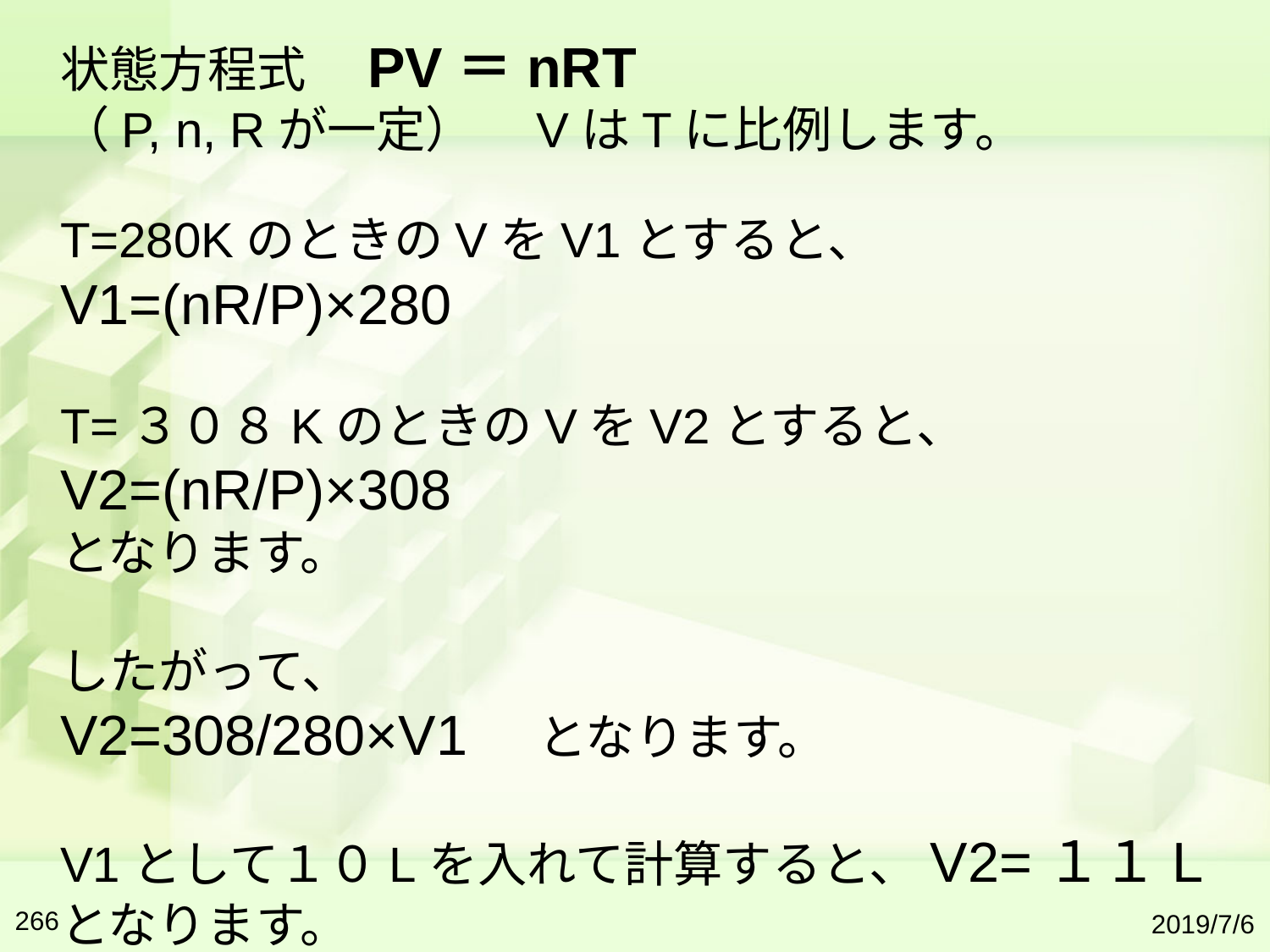

状態方程式　PV＝nRT
（P, n, Rが一定）　VはTに比例します。
T=280KのときのVをV1とすると、
V1=(nR/P)×280

T=３０８KのときのVをV2とすると、
V2=(nR/P)×308
となります。

したがって、
V2=308/280×V1　となります。

V1として１０Lを入れて計算すると、V2=１１Lとなります。
266
2019/7/6